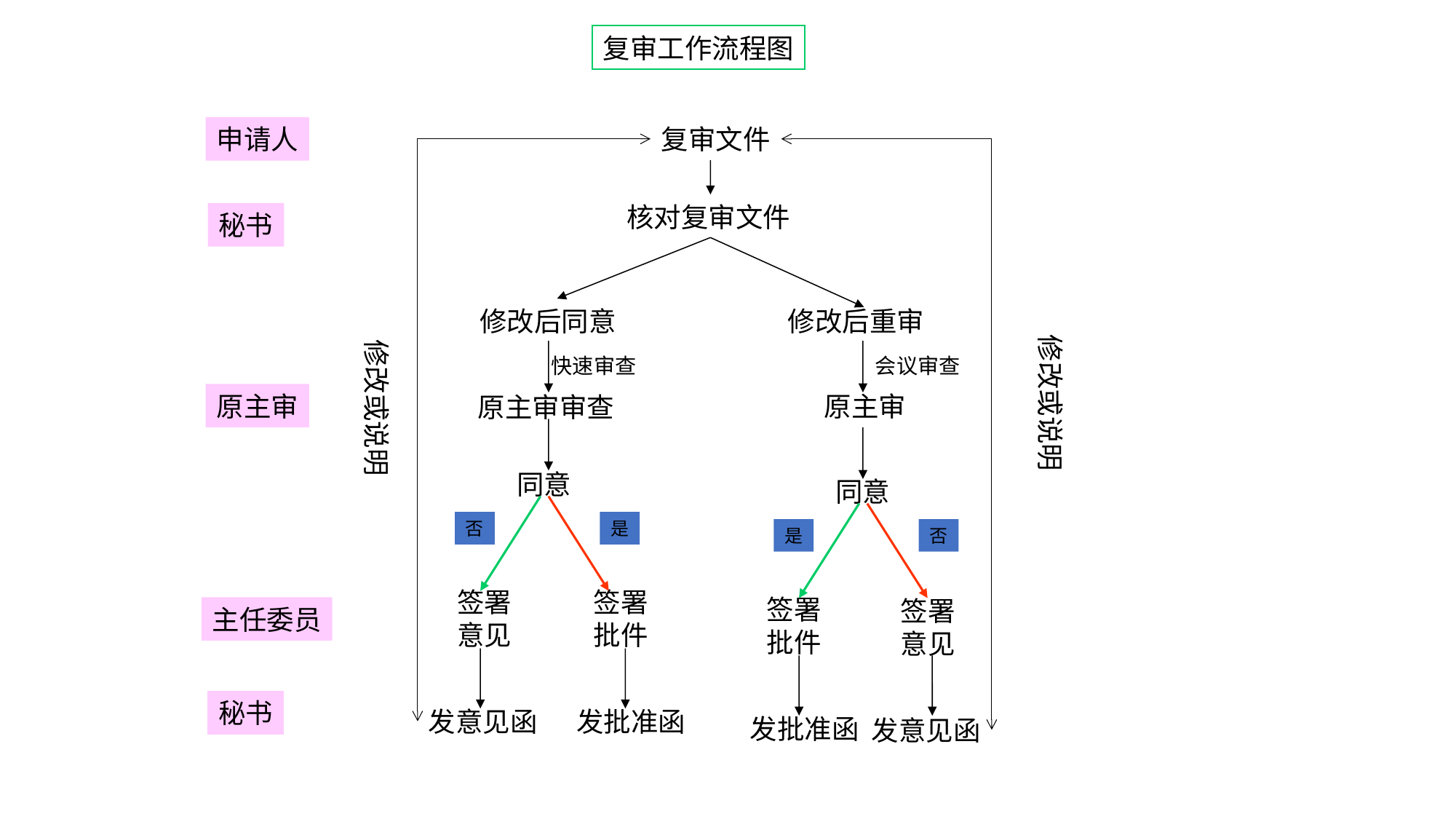

复审工作流程图
申请人
复审文件

核对复审文件
秘书

修改后同意
修改后重审
修改或说明
修改或说明

快速审查
会议审查
原主审
原主审
原主审审查

同意
同意

否
是
是
否
签署
批件
签署
意见
签署
批件
签署
意见
主任委员

秘书
发意见函
发批准函
发批准函
发意见函